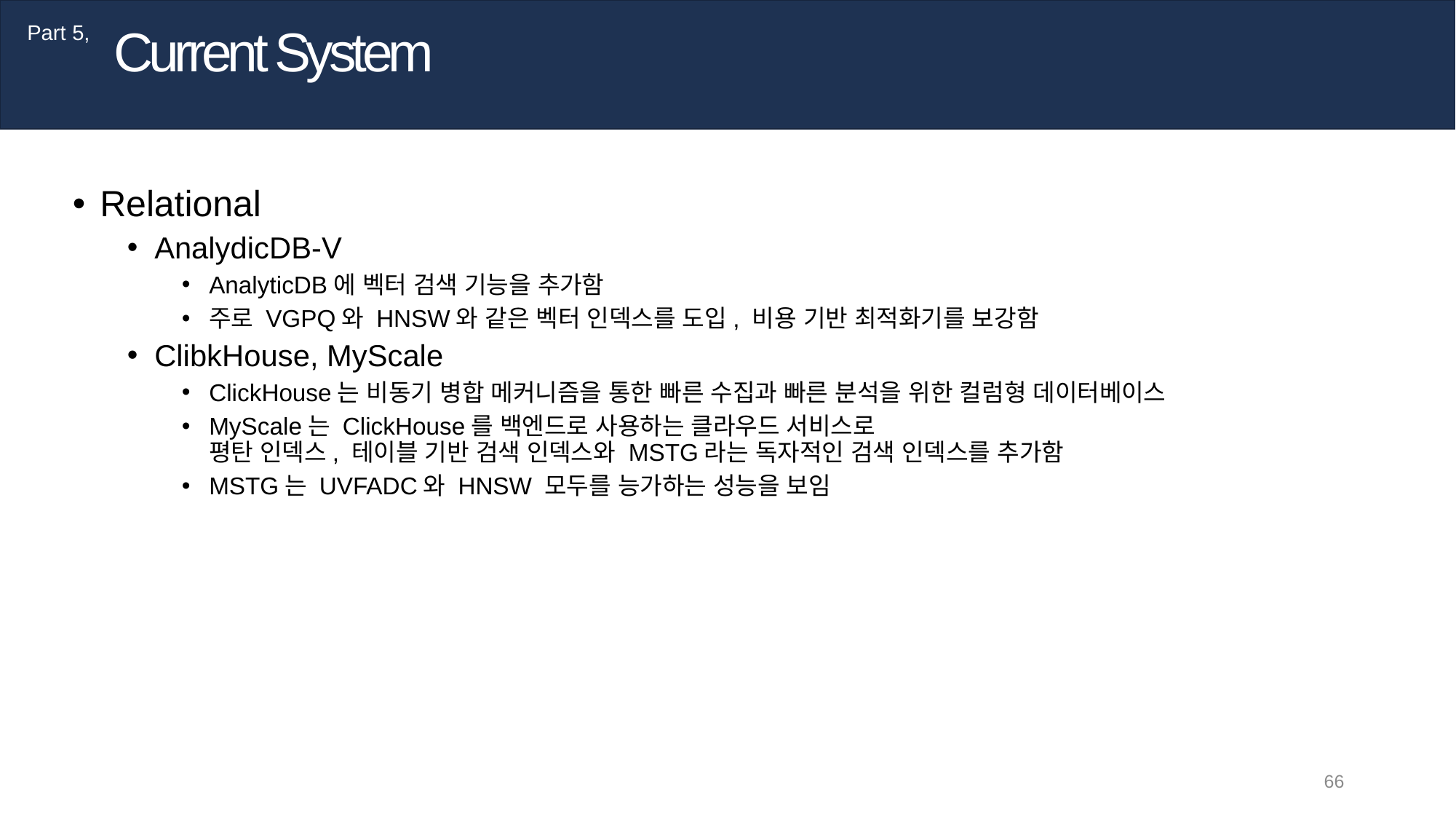

Current System
Part 5,

Relational
AnalydicDB-V
AnalyticDB에 벡터 검색 기능을 추가함
주로 VGPQ와 HNSW와 같은 벡터 인덱스를 도입, 비용 기반 최적화기를 보강함
ClibkHouse, MyScale
ClickHouse는 비동기 병합 메커니즘을 통한 빠른 수집과 빠른 분석을 위한 컬럼형 데이터베이스
MyScale는 ClickHouse를 백엔드로 사용하는 클라우드 서비스로
평탄 인덱스, 테이블 기반 검색 인덱스와 MSTG라는 독자적인 검색 인덱스를 추가함
MSTG는 UVFADC와 HNSW 모두를 능가하는 성능을 보임

66